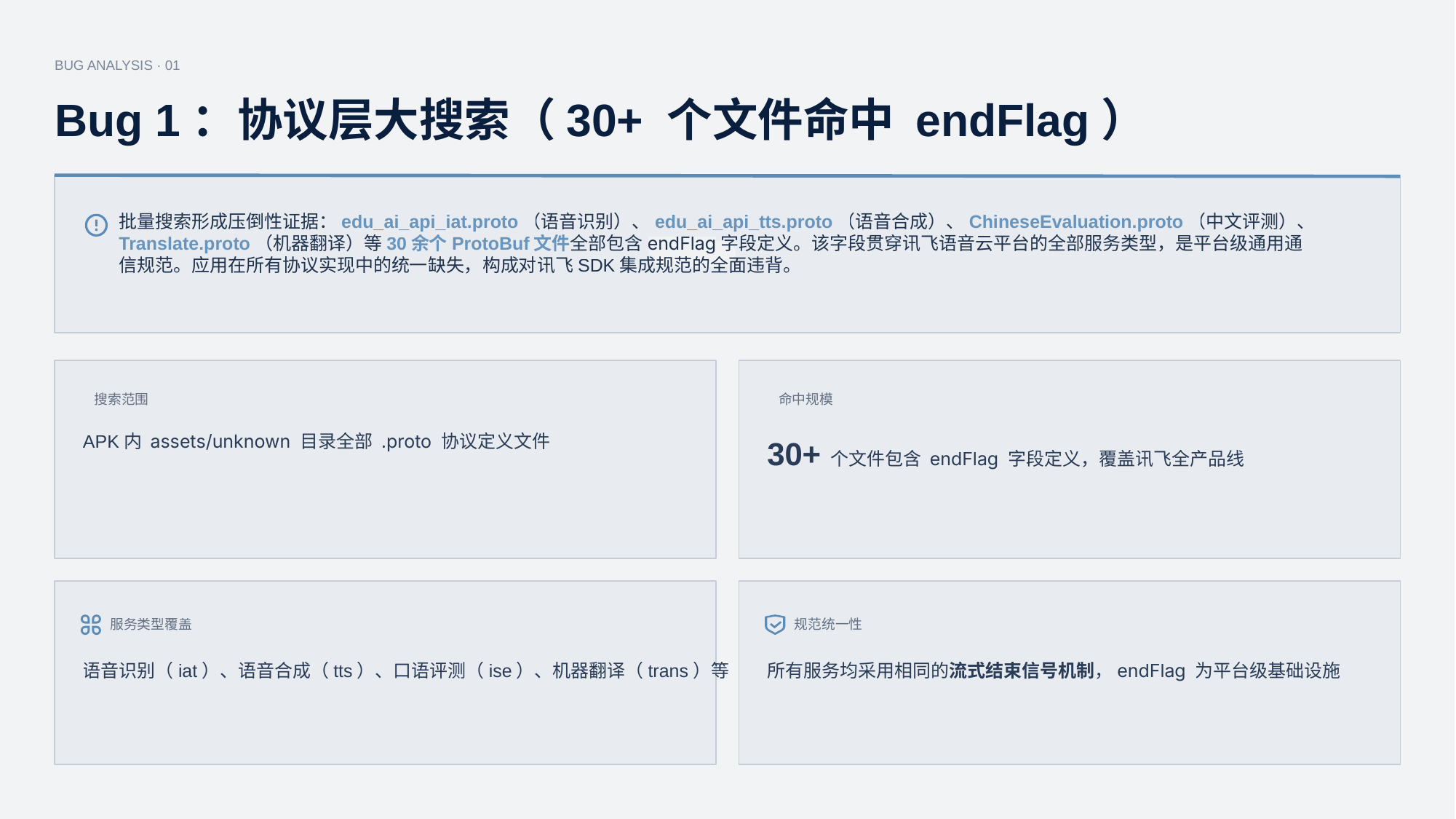

BUG ANALYSIS · 01
Bug 1：协议层大搜索（30+ 个文件命中 endFlag）

批量搜索形成压倒性证据：edu_ai_api_iat.proto（语音识别）、edu_ai_api_tts.proto（语音合成）、ChineseEvaluation.proto（中文评测）、
Translate.proto（机器翻译）等30余个ProtoBuf文件全部包含endFlag字段定义。该字段贯穿讯飞语音云平台的全部服务类型，是平台级通用通
信规范。应用在所有协议实现中的统一缺失，构成对讯飞SDK集成规范的全面违背。

搜索范围
命中规模
APK内 assets/unknown 目录全部 .proto 协议定义文件
30+ 个文件包含 endFlag 字段定义，覆盖讯飞全产品线

服务类型覆盖
规范统一性
语音识别（iat）、语音合成（tts）、口语评测（ise）、机器翻译（trans）等
所有服务均采用相同的流式结束信号机制，endFlag 为平台级基础设施